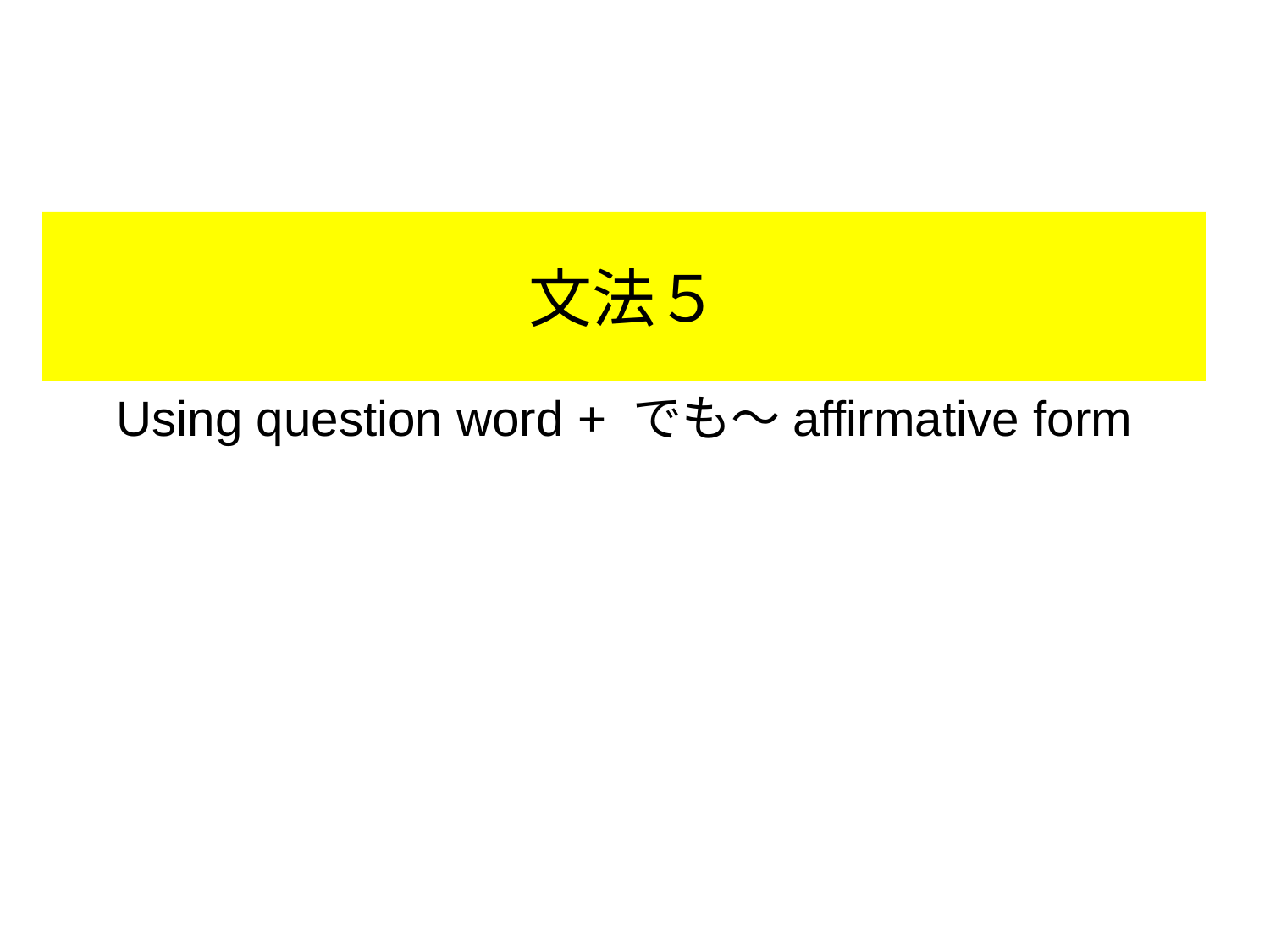

# 文法５
Using question word + でも～affirmative form